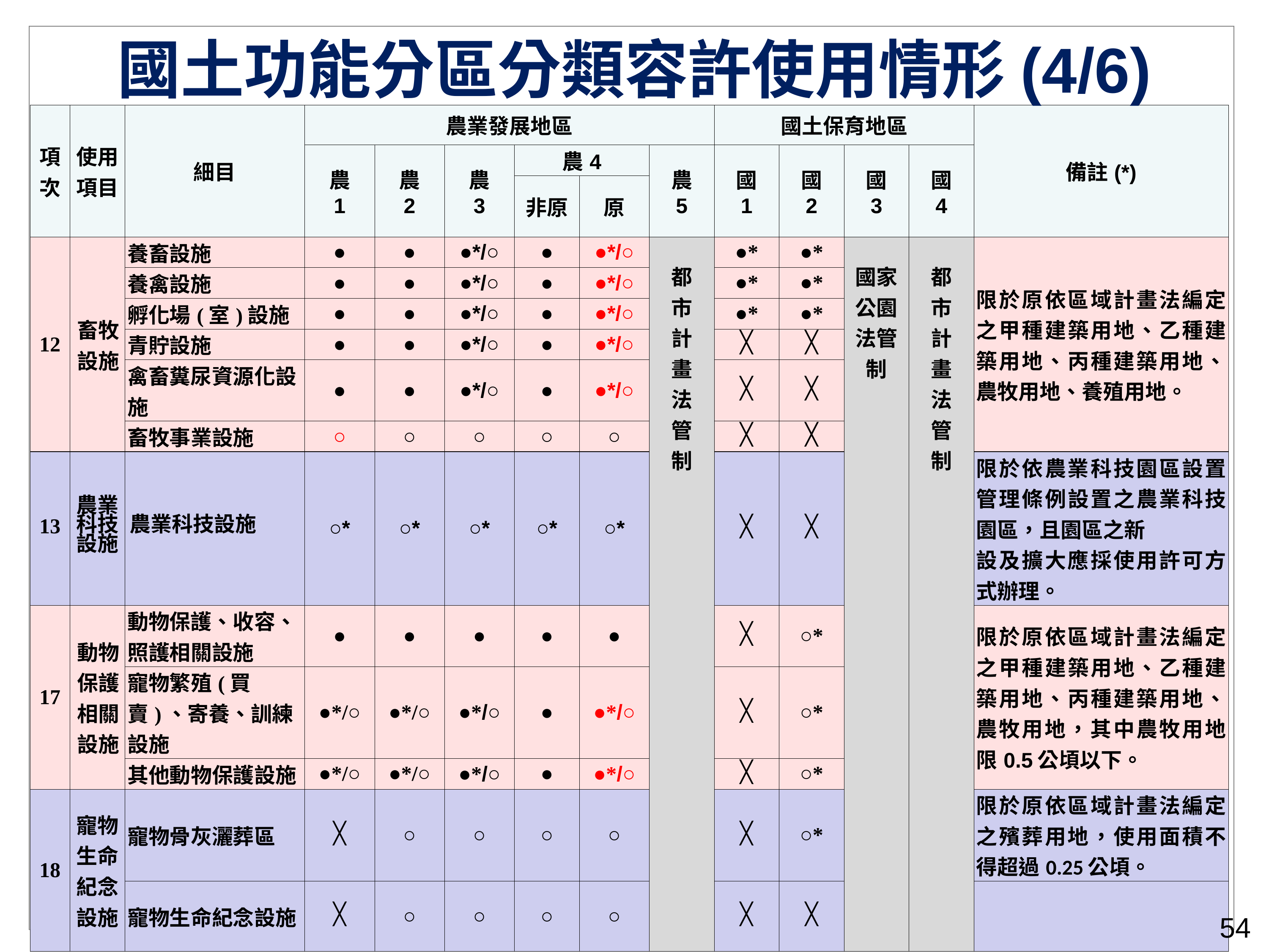

國土功能分區分類容許使用情形(4/6)
| 項次 | 使用項目 | 細目 | 農業發展地區 |  |  |  |  |  | 國土保育地區 |  |  |  | 備註(\*) |
| --- | --- | --- | --- | --- | --- | --- | --- | --- | --- | --- | --- | --- | --- |
|  |  |  | 農 1 | 農 2 | 農 3 | 農4 |  | 農 5 | 國 1 | 國 2 | 國 3 | 國 4 |  |
|  |  |  |  |  |  | 非原 | 原 |  |  |  |  |  |  |
| 12 | 畜牧設施 | 養畜設施 | ● | ● | ●\*/○ | ● | ●\*/○ | 都 市 計 畫 法 管 制 | ●\* | ●\* | 國家公園法管制 | 都 市 計 畫 法 管 制 | 限於原依區域計畫法編定之甲種建築用地、乙種建築用地、丙種建築用地、農牧用地、養殖用地。 |
|  |  | 養禽設施 | ● | ● | ●\*/○ | ● | ●\*/○ |  | ●\* | ●\* |  |  |  |
|  |  | 孵化場(室)設施 | ● | ● | ●\*/○ | ● | ●\*/○ |  | ●\* | ●\* |  |  |  |
|  |  | 青貯設施 | ● | ● | ●\*/○ | ● | ●\*/○ |  | ╳ | ╳ |  |  |  |
|  |  | 禽畜糞尿資源化設施 | ● | ● | ●\*/○ | ● | ●\*/○ |  | ╳ | ╳ |  |  |  |
|  |  | 畜牧事業設施 | ○ | ○ | ○ | ○ | ○ |  | ╳ | ╳ |  |  |  |
| 13 | 農業科技設施 | 農業科技設施 | ○\* | ○\* | ○\* | ○\* | ○\* |  | ╳ | ╳ |  |  | 限於依農業科技園區設置管理條例設置之農業科技園區，且園區之新 設及擴大應採使用許可方式辦理。 |
| 17 | 動物保護相關設施 | 動物保護、收容、照護相關設施 | ● | ● | ● | ● | ● |  | ╳ | ○\* |  |  | 限於原依區域計畫法編定之甲種建築用地、乙種建築用地、丙種建築用地、農牧用地，其中農牧用地限0.5公頃以下。 |
|  |  | 寵物繁殖(買賣)、寄養、訓練設施 | ●\*/○ | ●\*/○ | ●\*/○ | ● | ●\*/○ |  | ╳ | ○\* |  |  |  |
|  |  | 其他動物保護設施 | ●\*/○ | ●\*/○ | ●\*/○ | ● | ●\*/○ |  | ╳ | ○\* |  |  |  |
| 18 | 寵物生命紀念設施 | 寵物骨灰灑葬區 | ╳ | ○ | ○ | ○ | ○ |  | ╳ | ○\* |  |  | 限於原依區域計畫法編定之殯葬用地，使用面積不得超過0.25公頃。 |
|  |  | 寵物生命紀念設施 | ╳ | ○ | ○ | ○ | ○ |  | ╳ | ╳ |  |  |  |
54